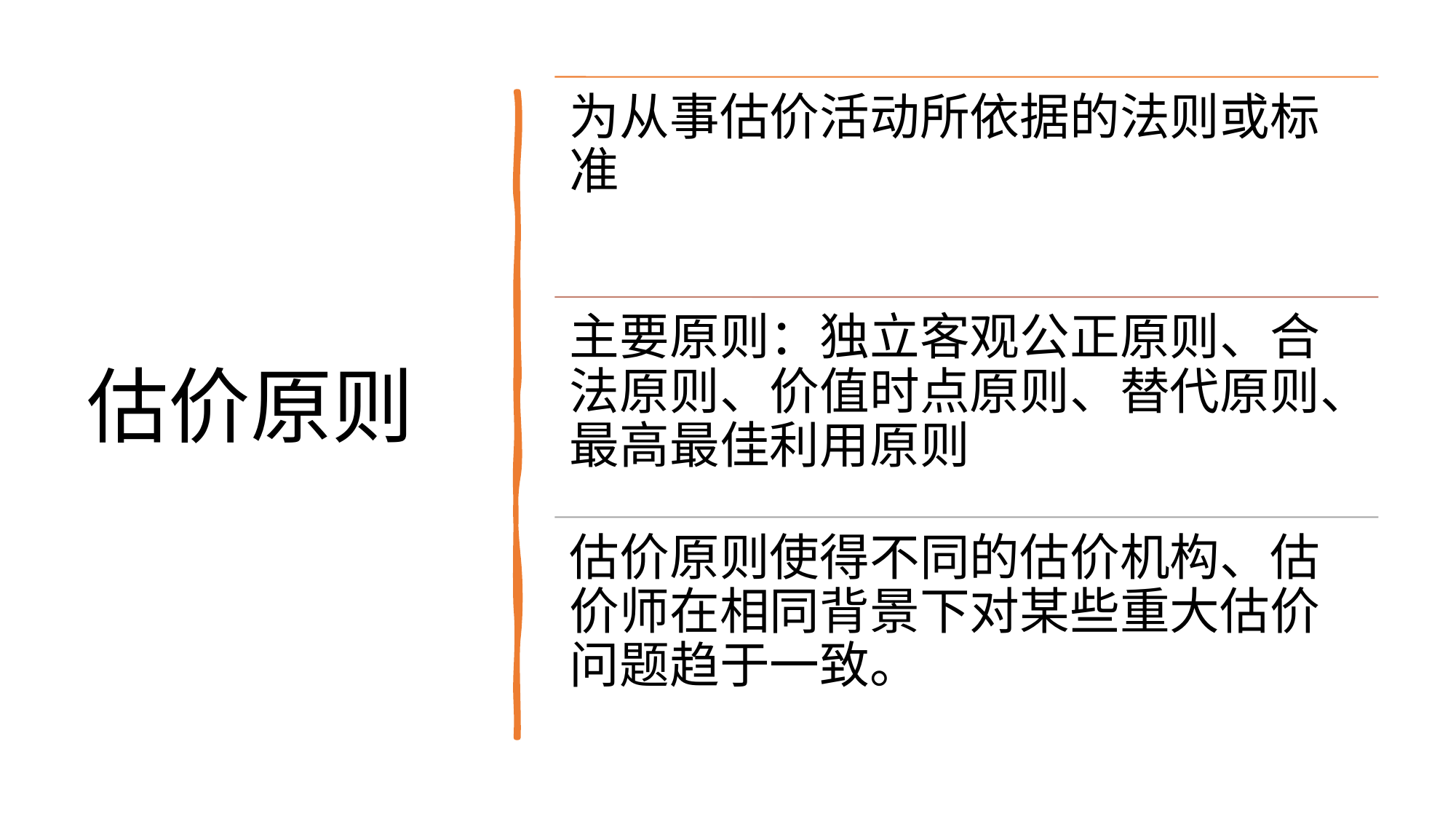

为从事估价活动所依据的法则或标准
主要原则：独立客观公正原则、合法原则、价值时点原则、替代原则、最高最佳利用原则
估价原则使得不同的估价机构、估价师在相同背景下对某些重大估价问题趋于一致。
# 估价原则